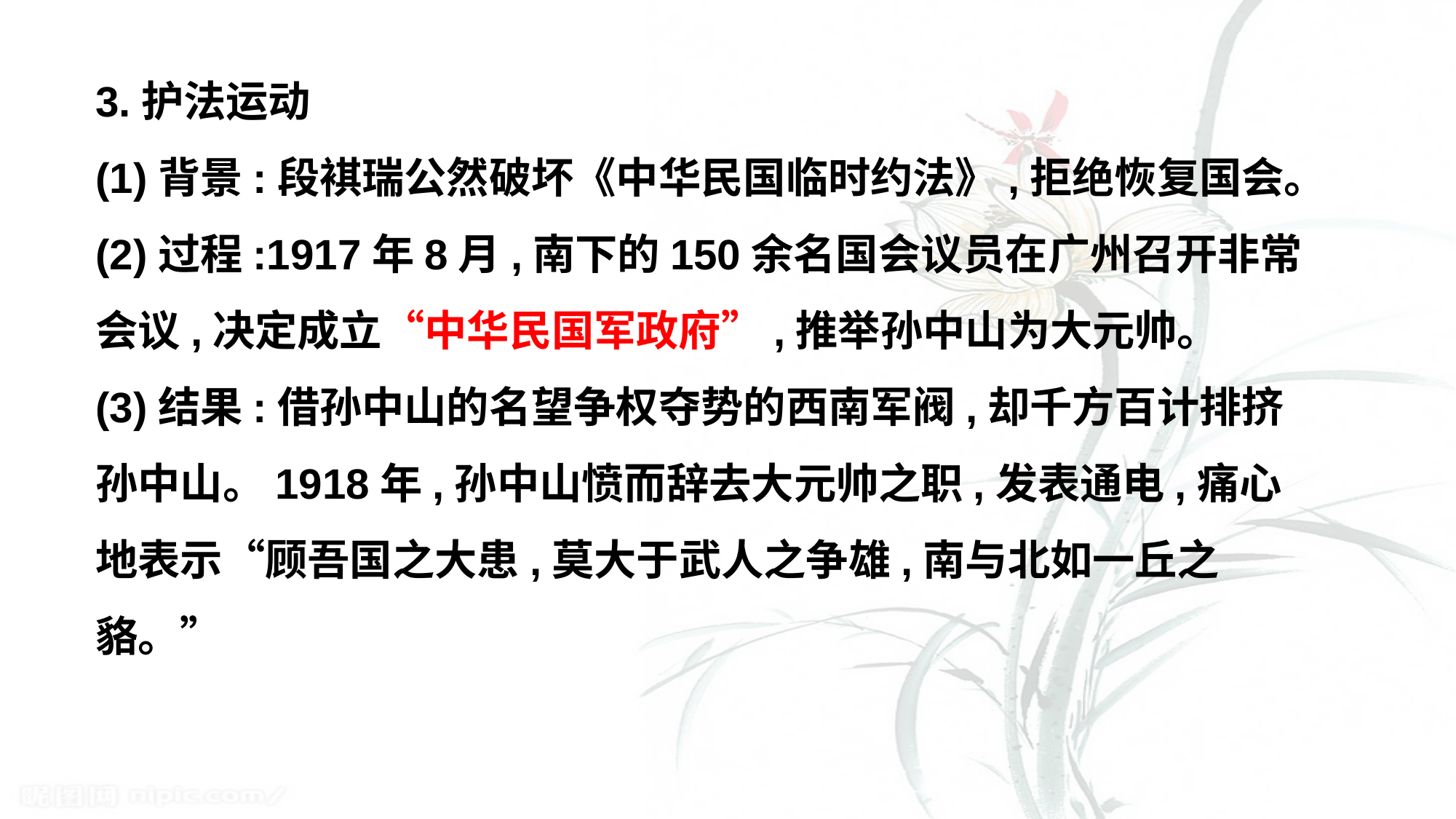

3.护法运动
(1)背景:段褀瑞公然破坏《中华民国临时约法》,拒绝恢复国会。
(2)过程:1917年8月,南下的150余名国会议员在广州召开非常会议,决定成立“中华民国军政府”,推举孙中山为大元帅。
(3)结果:借孙中山的名望争权夺势的西南军阀,却千方百计排挤孙中山。1918年,孙中山愤而辞去大元帅之职,发表通电,痛心地表示“顾吾国之大患,莫大于武人之争雄,南与北如一丘之貉。”